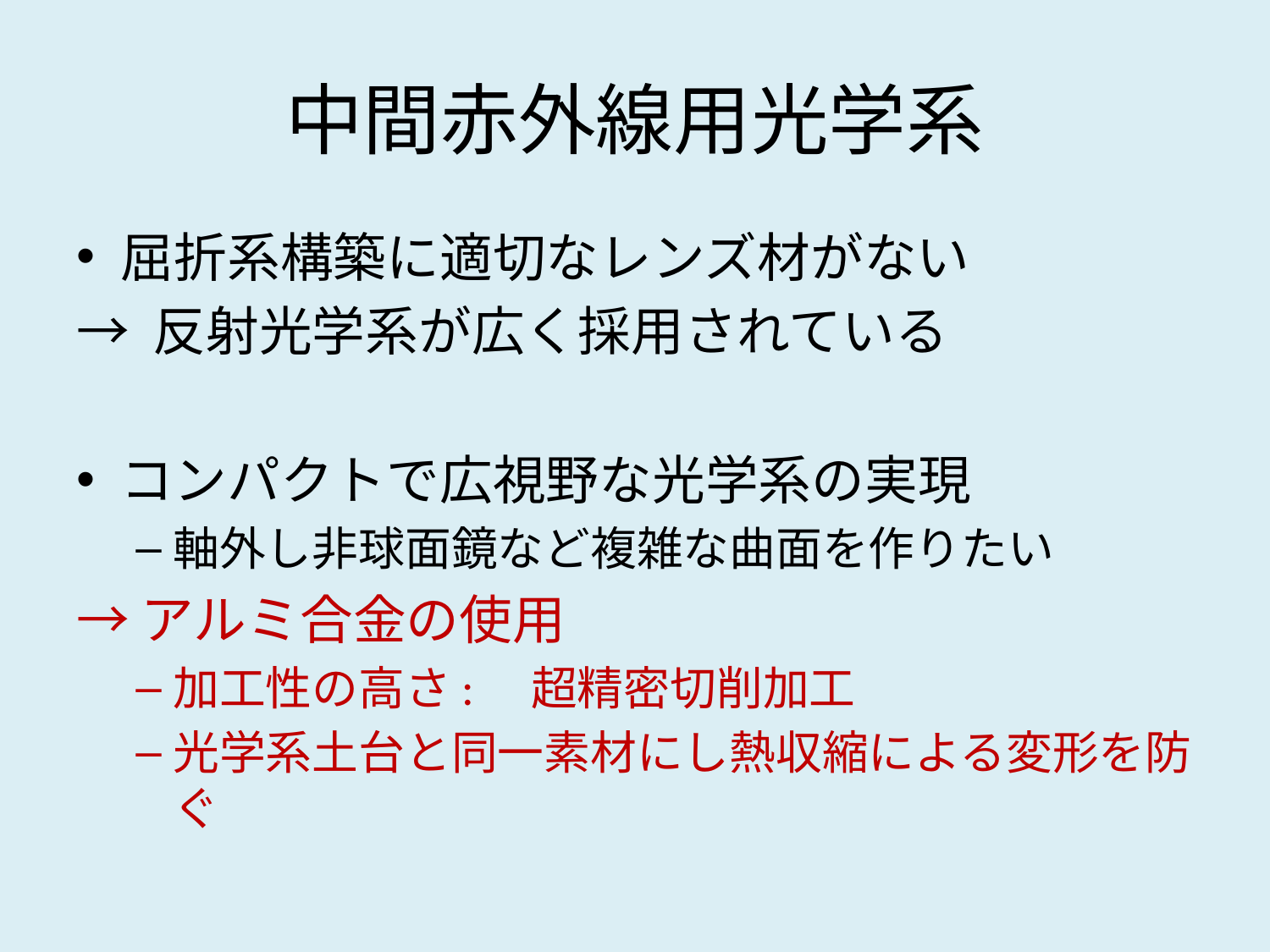

# 中間赤外線用光学系
屈折系構築に適切なレンズ材がない
→ 反射光学系が広く採用されている

コンパクトで広視野な光学系の実現
軸外し非球面鏡など複雑な曲面を作りたい
→アルミ合金の使用
加工性の高さ:　超精密切削加工
光学系土台と同一素材にし熱収縮による変形を防ぐ